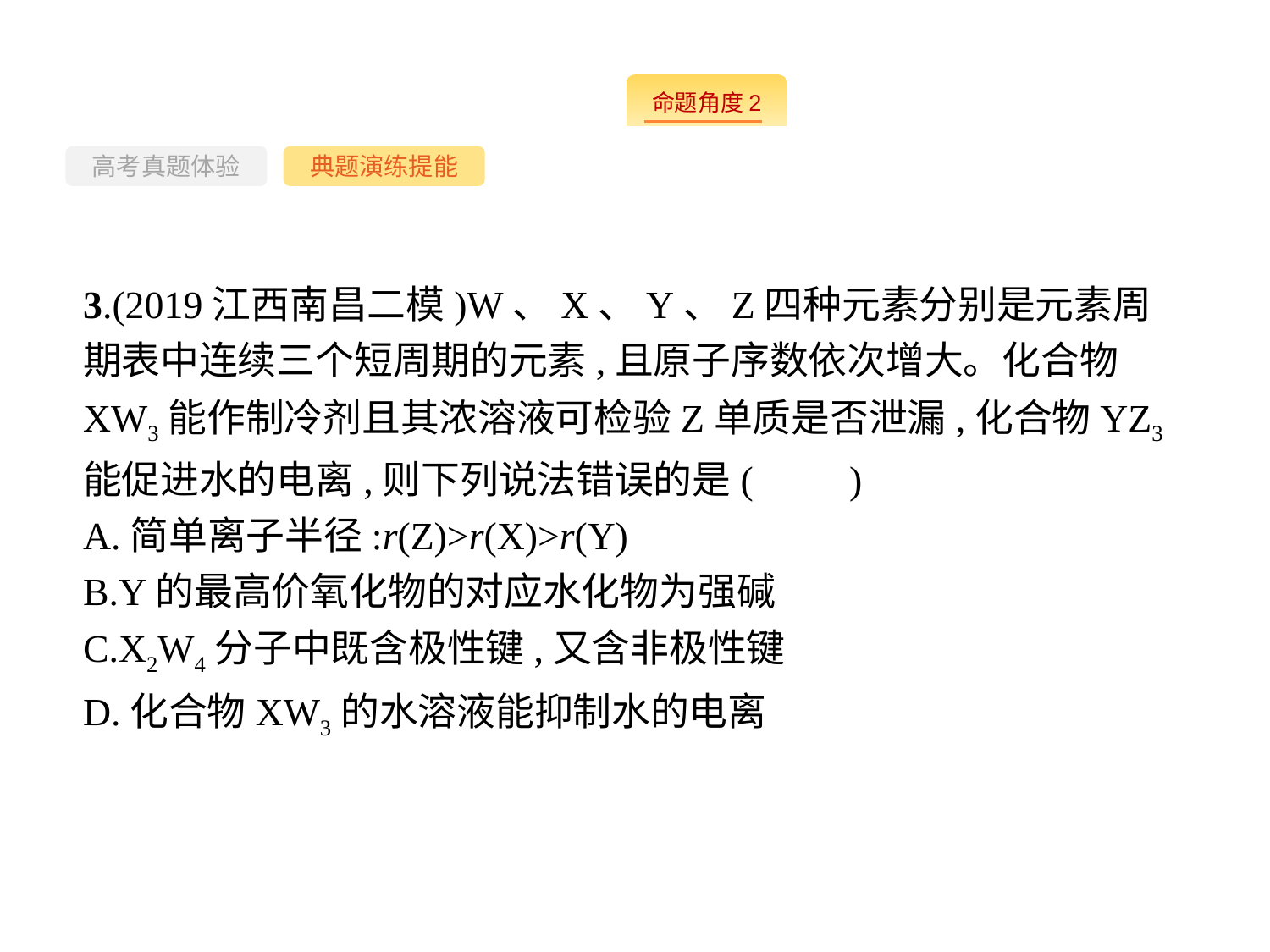

-55-
高考真题体验
典题演练提能
3.(2019江西南昌二模)W、X、Y、Z四种元素分别是元素周期表中连续三个短周期的元素,且原子序数依次增大。化合物XW3能作制冷剂且其浓溶液可检验Z单质是否泄漏,化合物YZ3能促进水的电离,则下列说法错误的是(　　)
A.简单离子半径:r(Z)>r(X)>r(Y)
B.Y的最高价氧化物的对应水化物为强碱
C.X2W4分子中既含极性键,又含非极性键
D.化合物XW3的水溶液能抑制水的电离